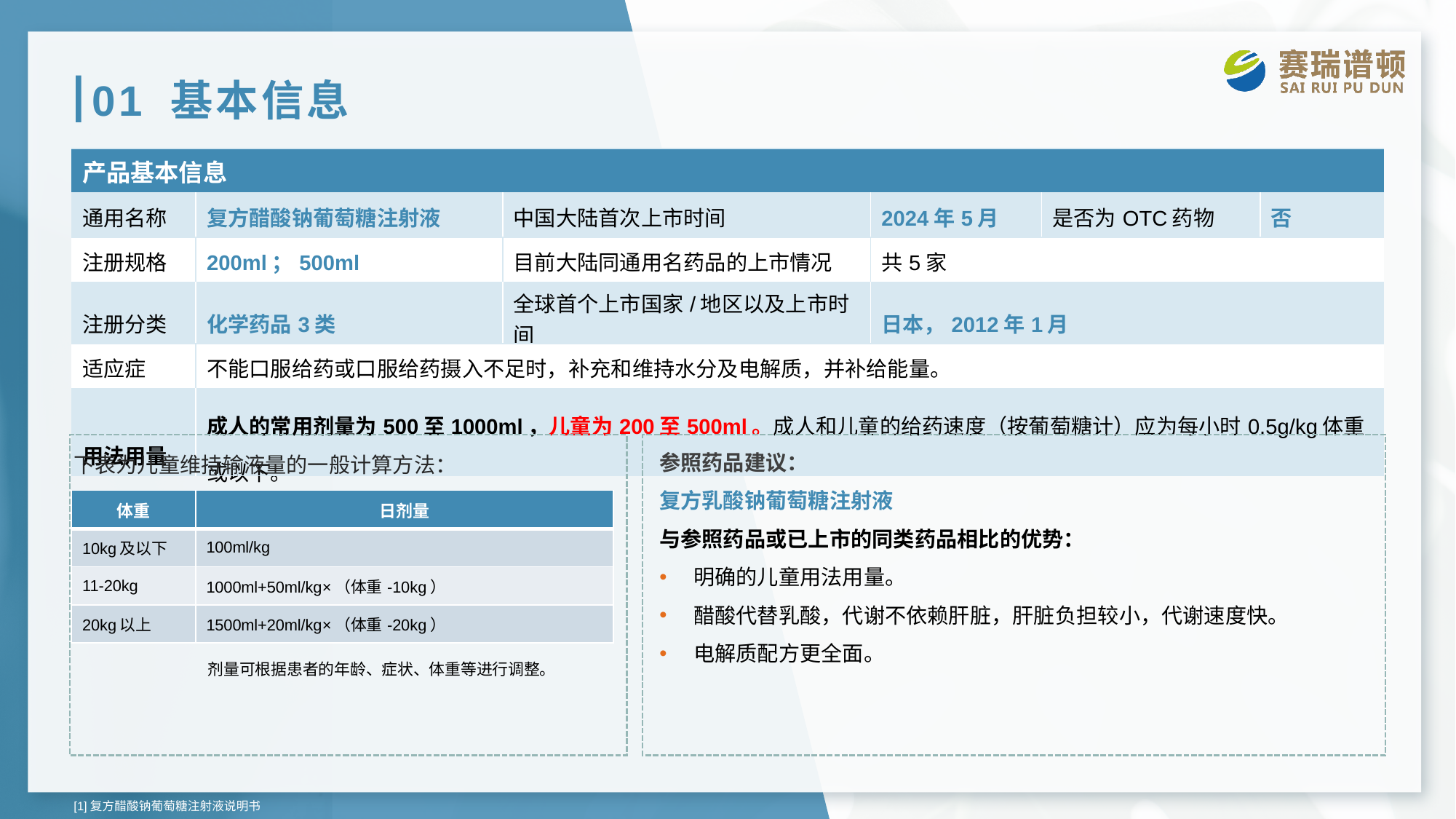

# 01 基本信息
| 产品基本信息 |  |  |  |  |  |
| --- | --- | --- | --- | --- | --- |
| 通用名称 | 复方醋酸钠葡萄糖注射液 | 中国大陆首次上市时间 | 2024年5月 | 是否为OTC药物 | 否 |
| 注册规格 | 200ml；500ml | 目前大陆同通用名药品的上市情况 | 共5家 |  |  |
| 注册分类 | 化学药品3类 | 全球首个上市国家/地区以及上市时间 | 日本，2012年1月 |  |  |
| 适应症 | 不能口服给药或口服给药摄入不足时，补充和维持水分及电解质，并补给能量。 |  |  |  |  |
| 用法用量 | 成人的常用剂量为500至1000ml，儿童为200至500ml。成人和儿童的给药速度（按葡萄糖计）应为每小时0.5g/kg体重或以下。 |  |  |  |  |
参照药品建议：
复方乳酸钠葡萄糖注射液
与参照药品或已上市的同类药品相比的优势：
明确的儿童用法用量。
醋酸代替乳酸，代谢不依赖肝脏，肝脏负担较小，代谢速度快。
电解质配方更全面。

下表为儿童维持输液量的一般计算方法：

| 体重 | 日剂量 |
| --- | --- |
| 10kg及以下 | 100ml/kg |
| 11-20kg | 1000ml+50ml/kg×（体重-10kg） |
| 20kg以上 | 1500ml+20ml/kg×（体重-20kg） |
剂量可根据患者的年龄、症状、体重等进行调整。
[1]复方醋酸钠葡萄糖注射液说明书